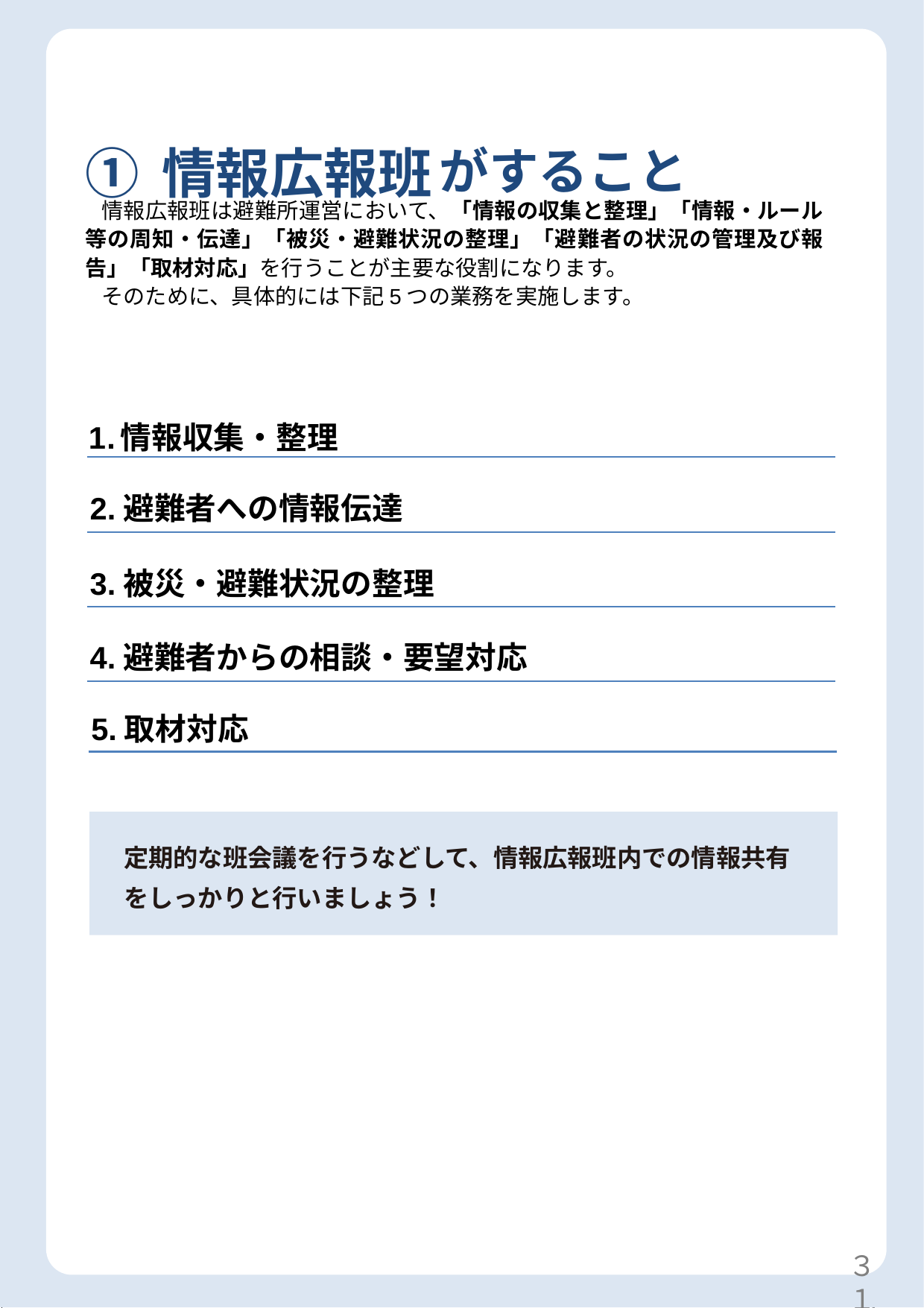

①情報広報班がすること
情報広報班は避難所運営において、「情報の収集と整理」「情報・ルール等の周知・伝達」「被災・避難状況の整理」「避難者の状況の管理及び報告」「取材対応」を行うことが主要な役割になります。
そのために、具体的には下記5つの業務を実施します。
情報収集・整理

2.避難者への情報伝達

3.被災・避難状況の整理

4.避難者からの相談・要望対応

5.取材対応

定期的な班会議を行うなどして、情報広報班内での情報共有をしっかりと行いましょう！
３１
３３